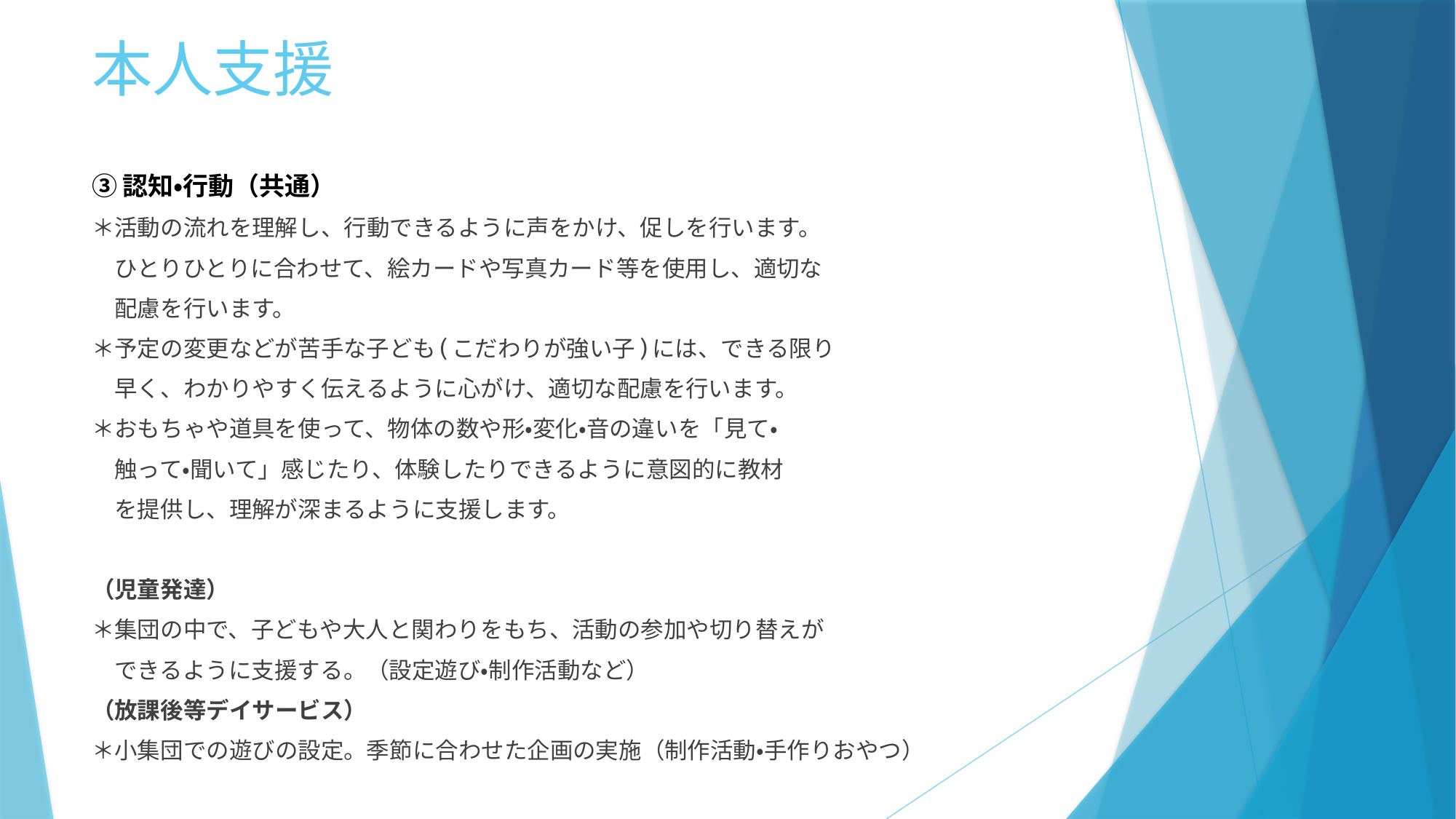

# 本人支援
③認知・行動（共通）
＊活動の流れを理解し、行動できるように声をかけ、促しを行います。
　ひとりひとりに合わせて、絵カードや写真カード等を使用し、適切な
　配慮を行います。
＊予定の変更などが苦手な子ども(こだわりが強い子)には、できる限り
　早く、わかりやすく伝えるように心がけ、適切な配慮を行います。
＊おもちゃや道具を使って、物体の数や形・変化・音の違いを「見て・
　触って・聞いて」感じたり、体験したりできるように意図的に教材
　を提供し、理解が深まるように支援します。

（児童発達）
＊集団の中で、子どもや大人と関わりをもち、活動の参加や切り替えが
　できるように支援する。（設定遊び・制作活動など）
（放課後等デイサービス）
＊小集団での遊びの設定。季節に合わせた企画の実施（制作活動・手作りおやつ）